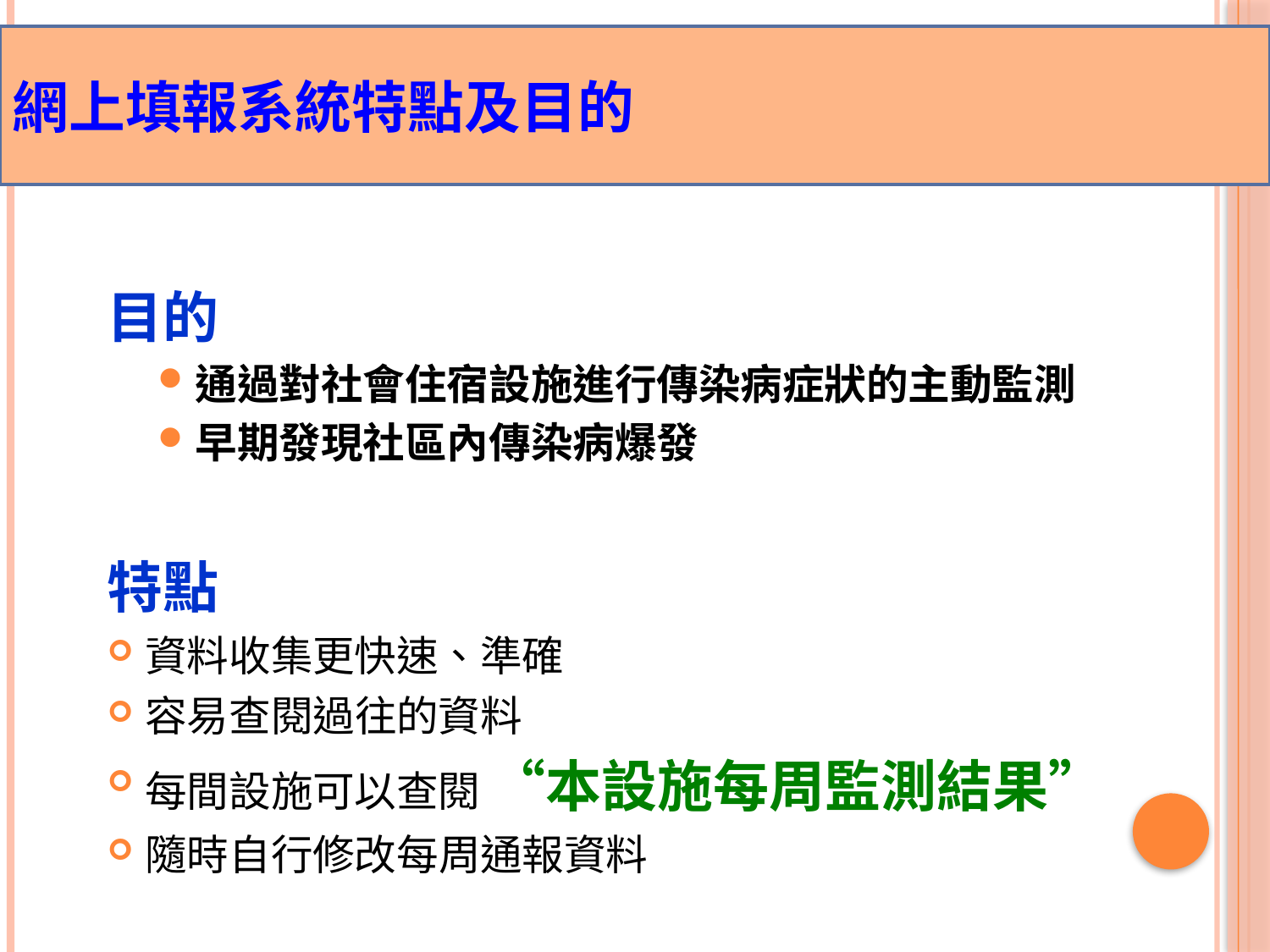

網上填報系統特點及目的
# 網上填報系統特點
目的
通過對社會住宿設施進行傳染病症狀的主動監測
早期發現社區內傳染病爆發

特點
資料收集更快速、準確
容易查閱過往的資料
每間設施可以查閱 “本設施每周監測結果”
隨時自行修改每周通報資料